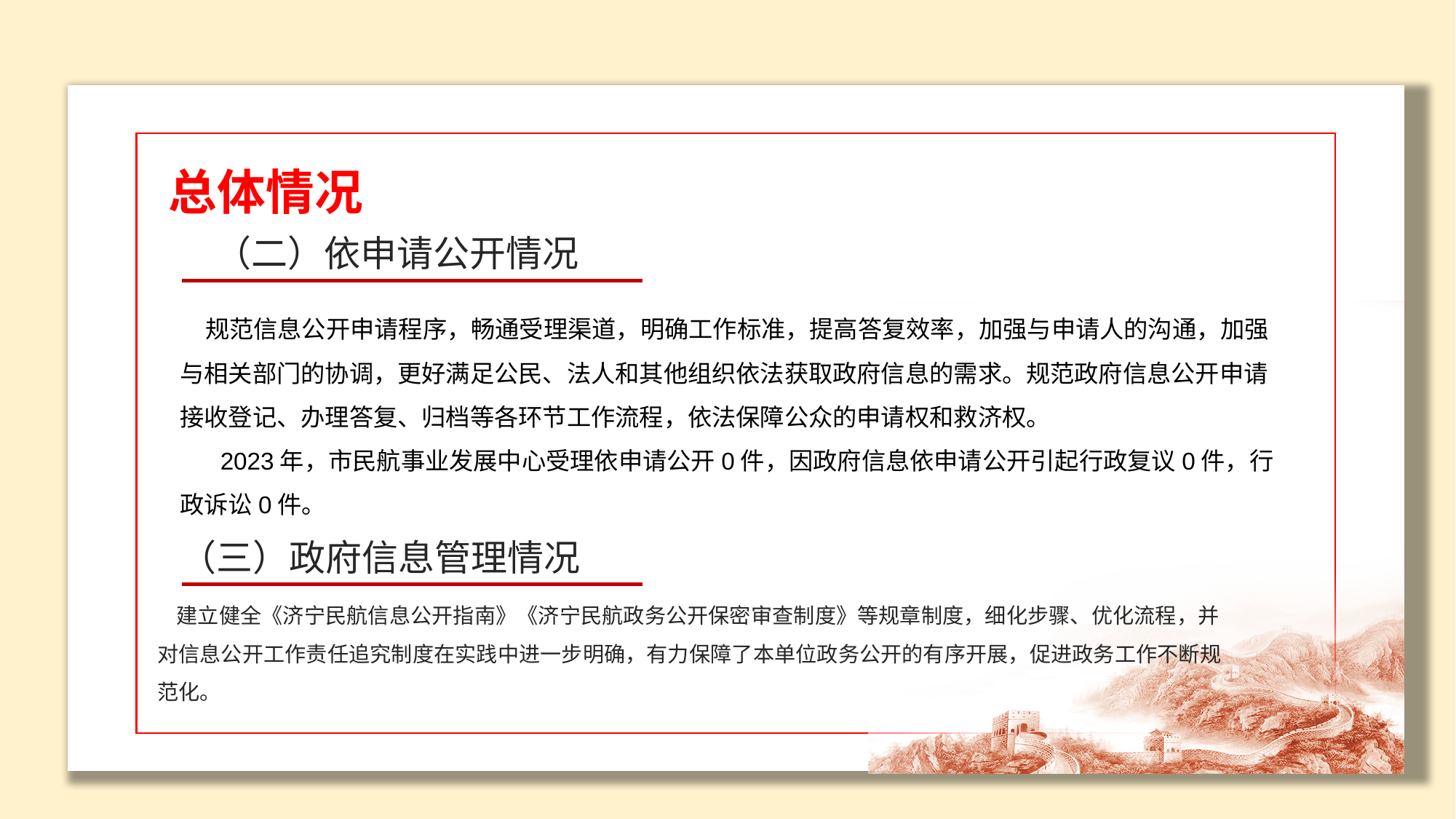

总体情况
（二）依申请公开情况
   规范信息公开申请程序，畅通受理渠道，明确工作标准，提高答复效率，加强与申请人的沟通，加强与相关部门的协调，更好满足公民、法人和其他组织依法获取政府信息的需求。规范政府信息公开申请接收登记、办理答复、归档等各环节工作流程，依法保障公众的申请权和救济权。
      2023年，市民航事业发展中心受理依申请公开0件，因政府信息依申请公开引起行政复议0件，行政诉讼0件。
（三）政府信息管理情况
   建立健全《济宁民航信息公开指南》《济宁民航政务公开保密审查制度》等规章制度，细化步骤、优化流程，并对信息公开工作责任追究制度在实践中进一步明确，有力保障了本单位政务公开的有序开展，促进政务工作不断规范化。